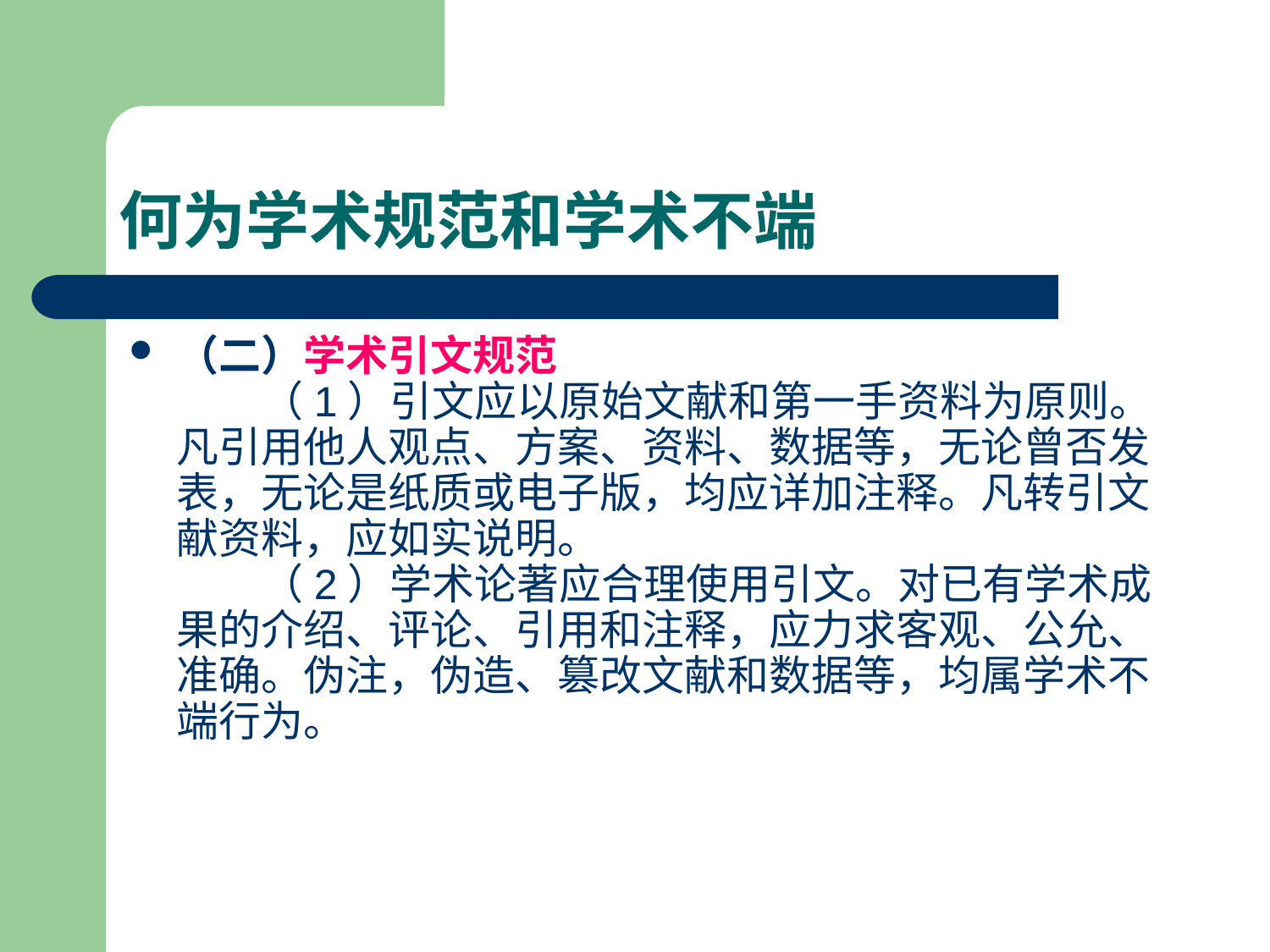

# 何为学术规范和学术不端
（二）学术引文规范　
　　（1）引文应以原始文献和第一手资料为原则。凡引用他人观点、方案、资料、数据等，无论曾否发表，无论是纸质或电子版，均应详加注释。凡转引文献资料，应如实说明。　
　　（2）学术论著应合理使用引文。对已有学术成果的介绍、评论、引用和注释，应力求客观、公允、准确。伪注，伪造、篡改文献和数据等，均属学术不端行为。